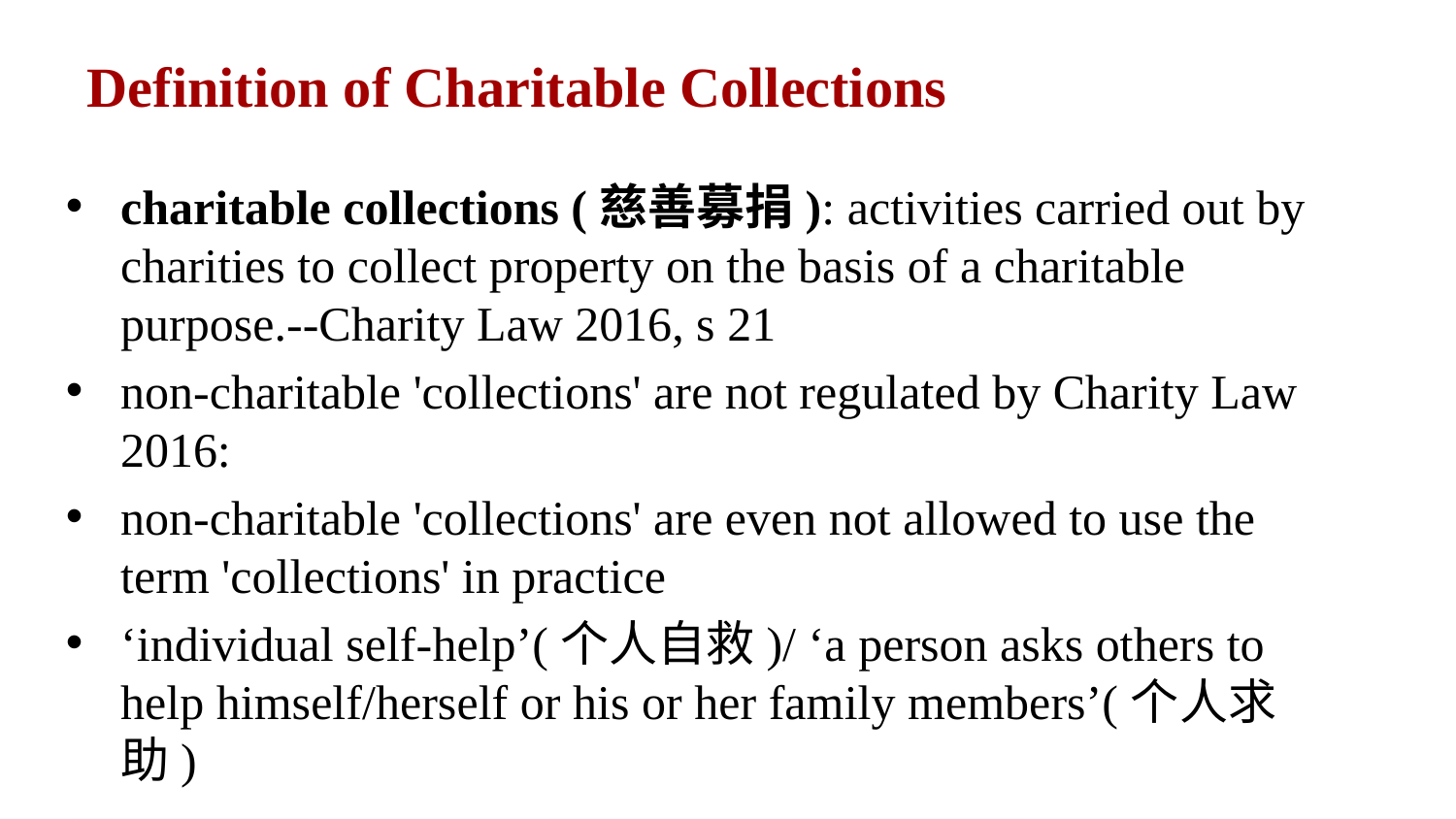

Definition of Charitable Collections
charitable collections (慈善募捐): activities carried out by charities to collect property on the basis of a charitable purpose.--Charity Law 2016, s 21
non-charitable 'collections' are not regulated by Charity Law 2016:
non-charitable 'collections' are even not allowed to use the term 'collections' in practice
‘individual self-help’(个人自救)/ ‘a person asks others to help himself/herself or his or her family members’(个人求助)